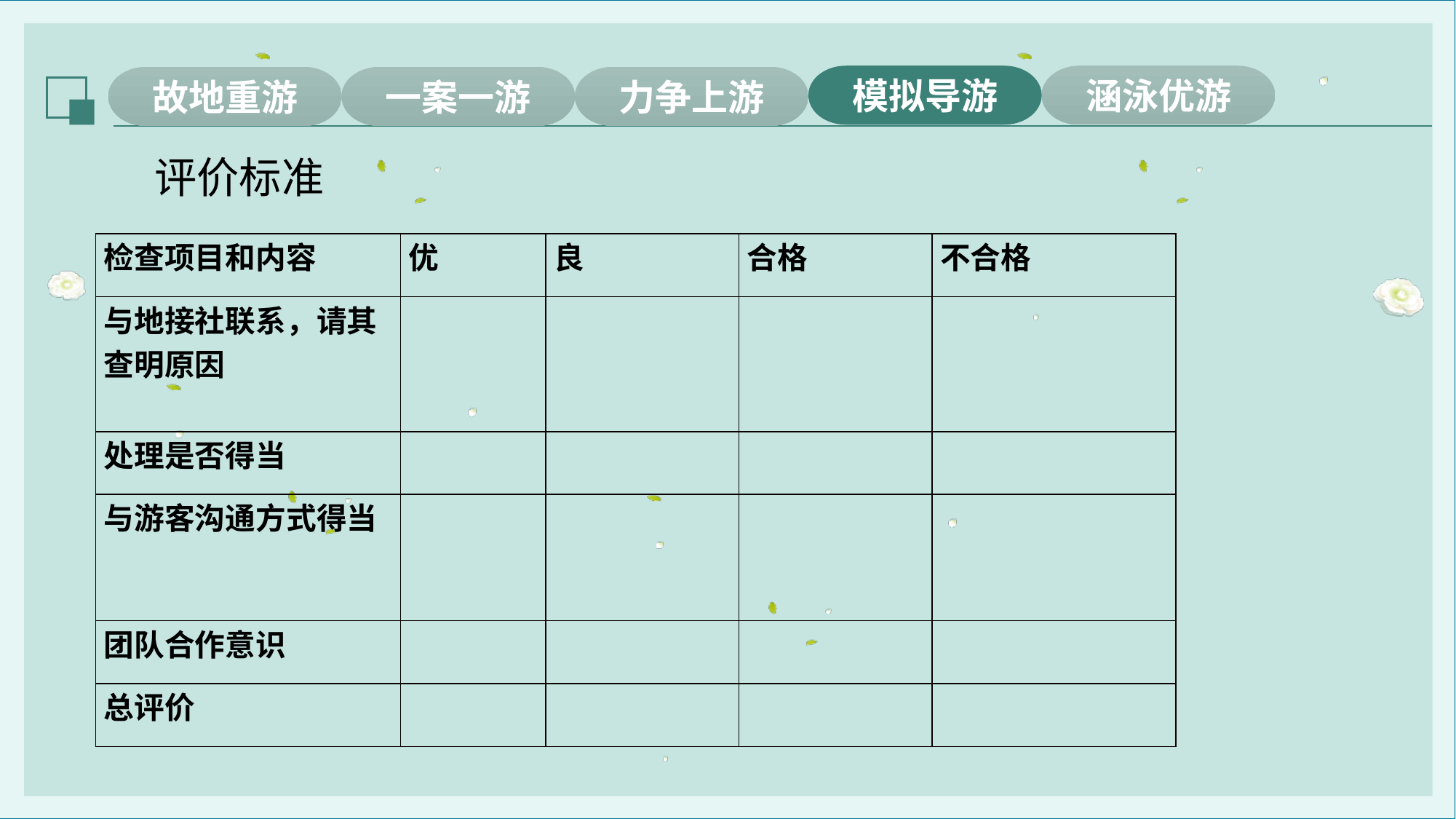

模拟导游
涵泳优游
故地重游
一案一游
力争上游

    评价标准
| 检查项目和内容 | 优 | 良 | 合格 | 不合格 |
| --- | --- | --- | --- | --- |
| 与地接社联系，请其查明原因 |  |  |  |  |
| 处理是否得当 |  |  |  |  |
| 与游客沟通方式得当 |  |  |  |  |
| 团队合作意识 |  |  |  |  |
| 总评价 |  |  |  |  |